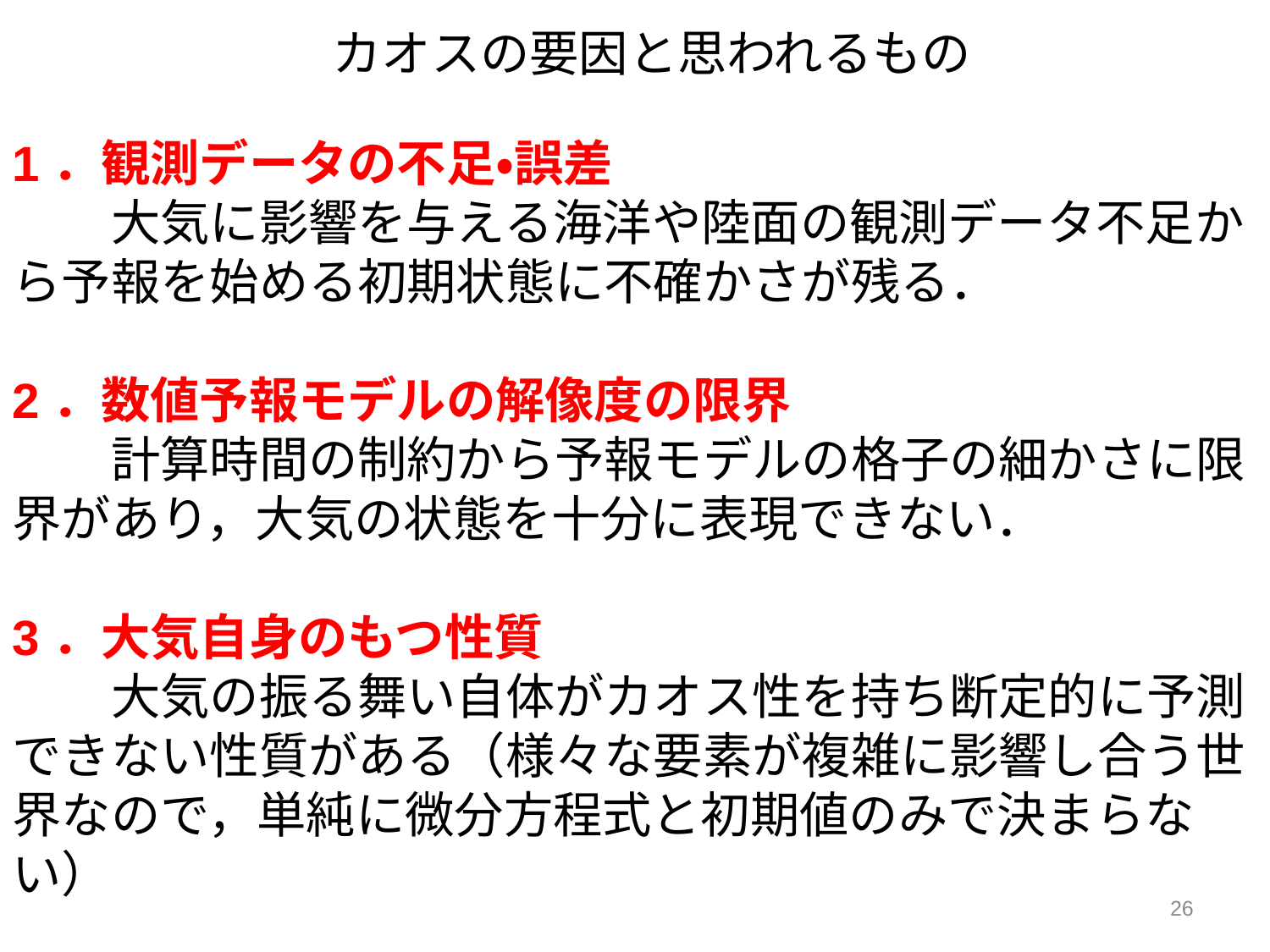

カオスの要因と思われるもの
1．観測データの不足・誤差
　　大気に影響を与える海洋や陸面の観測データ不足から予報を始める初期状態に不確かさが残る．

2．数値予報モデルの解像度の限界
　　計算時間の制約から予報モデルの格子の細かさに限界があり，大気の状態を十分に表現できない．

3．大気自身のもつ性質
　　大気の振る舞い自体がカオス性を持ち断定的に予測できない性質がある（様々な要素が複雑に影響し合う世界なので，単純に微分方程式と初期値のみで決まらない）
26